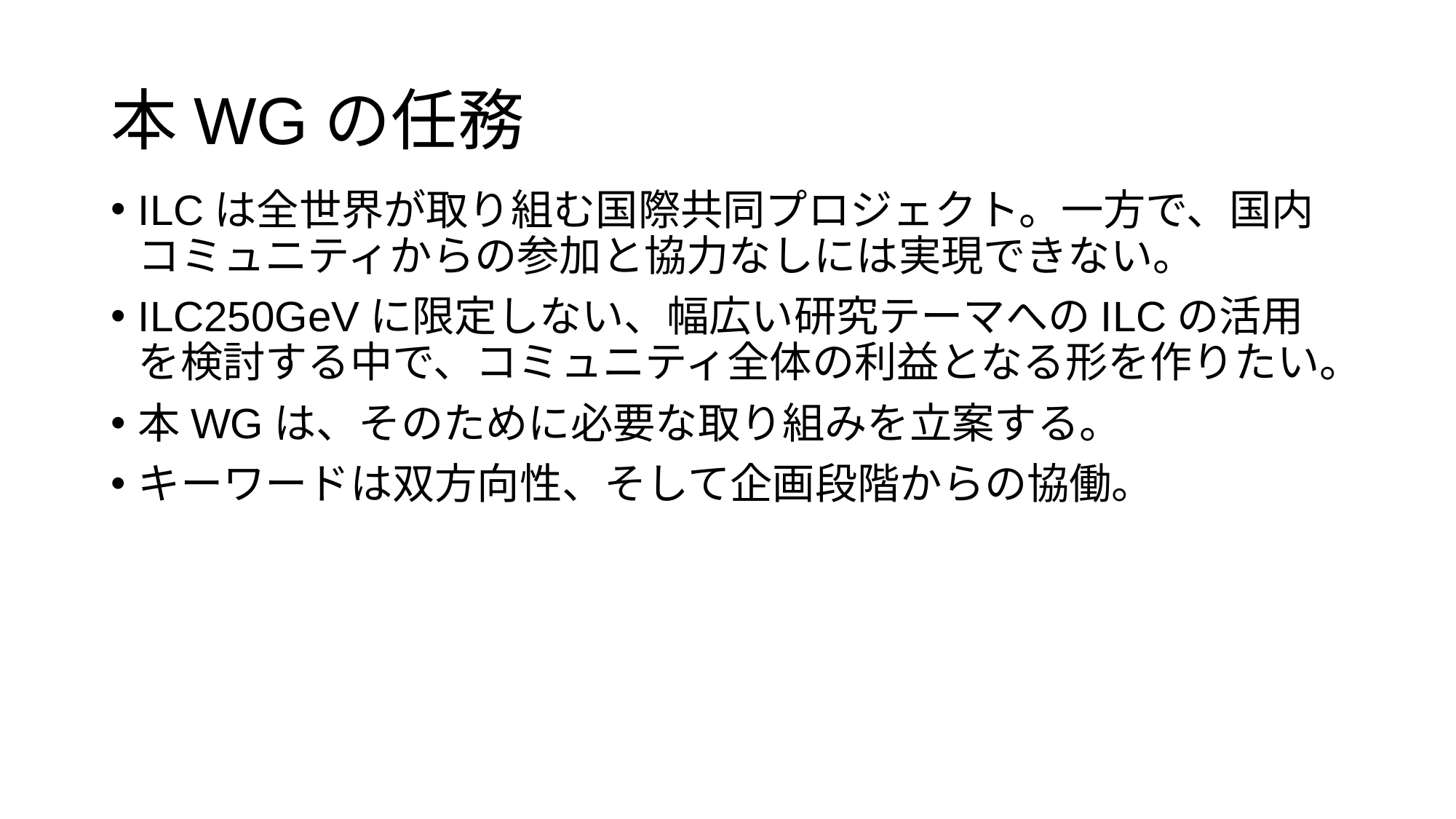

# 本WGの任務
ILCは全世界が取り組む国際共同プロジェクト。一方で、国内コミュニティからの参加と協力なしには実現できない。
ILC250GeVに限定しない、幅広い研究テーマへのILCの活用を検討する中で、コミュニティ全体の利益となる形を作りたい。
本WGは、そのために必要な取り組みを立案する。
キーワードは双方向性、そして企画段階からの協働。